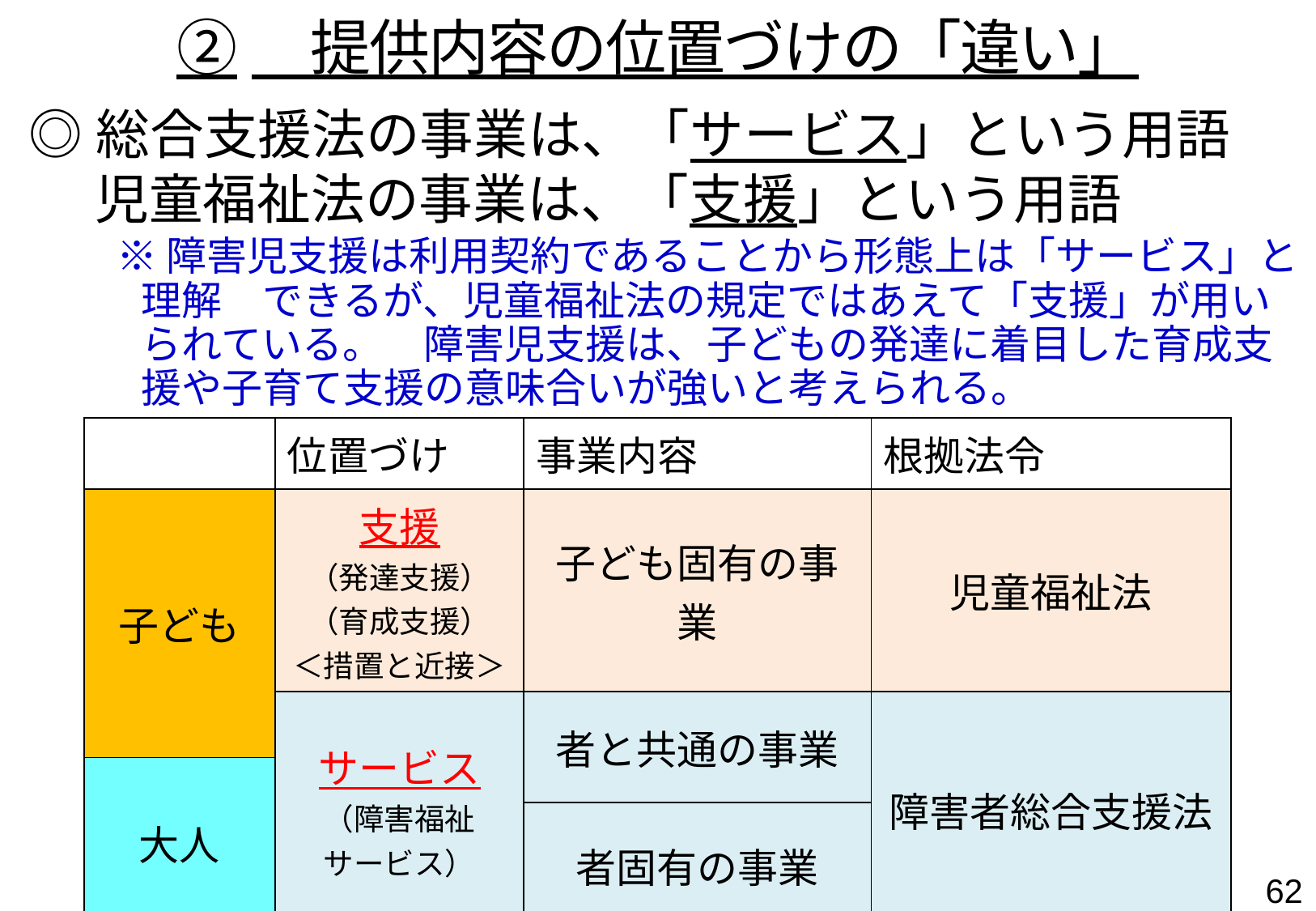

②　提供内容の位置づけの「違い」
◎総合支援法の事業は、「サービス」という用語
　 児童福祉法の事業は、「支援」という用語
　　※ 障害児支援は利用契約であることから形態上は「サービス」と理解　できるが、児童福祉法の規定ではあえて「支援」が用いられている。　障害児支援は、子どもの発達に着目した育成支援や子育て支援の意味合いが強いと考えられる。
|  | 位置づけ | 事業内容 | 根拠法令 |
| --- | --- | --- | --- |
| 子ども | 支援 （発達支援） （育成支援） ＜措置と近接＞ | 子ども固有の事業 | 児童福祉法 |
|  | サービス （障害福祉 サービス） | 者と共通の事業 | 障害者総合支援法 |
| 大人 |  |  |  |
| 大人 |  | 者固有の事業 |  |
62